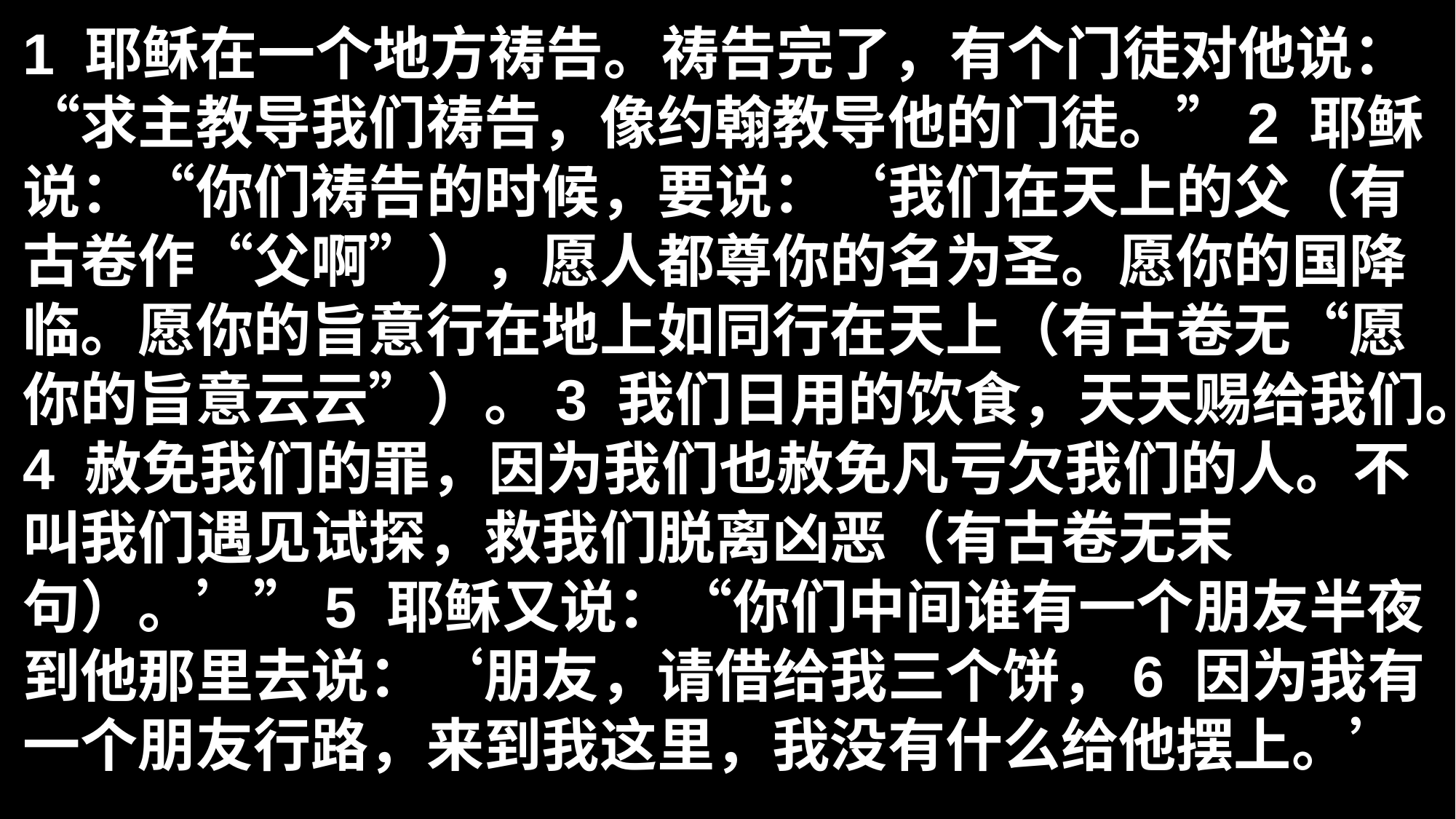

1 耶稣在一个地方祷告。祷告完了，有个门徒对他说：“求主教导我们祷告，像约翰教导他的门徒。”2 耶稣说：“你们祷告的时候，要说：‘我们在天上的父（有古卷作“父啊”），愿人都尊你的名为圣。愿你的国降临。愿你的旨意行在地上如同行在天上（有古卷无“愿你的旨意云云”）。3 我们日用的饮食，天天赐给我们。4 赦免我们的罪，因为我们也赦免凡亏欠我们的人。不叫我们遇见试探，救我们脱离凶恶（有古卷无末句）。’”5 耶稣又说：“你们中间谁有一个朋友半夜到他那里去说：‘朋友，请借给我三个饼，6 因为我有一个朋友行路，来到我这里，我没有什么给他摆上。’